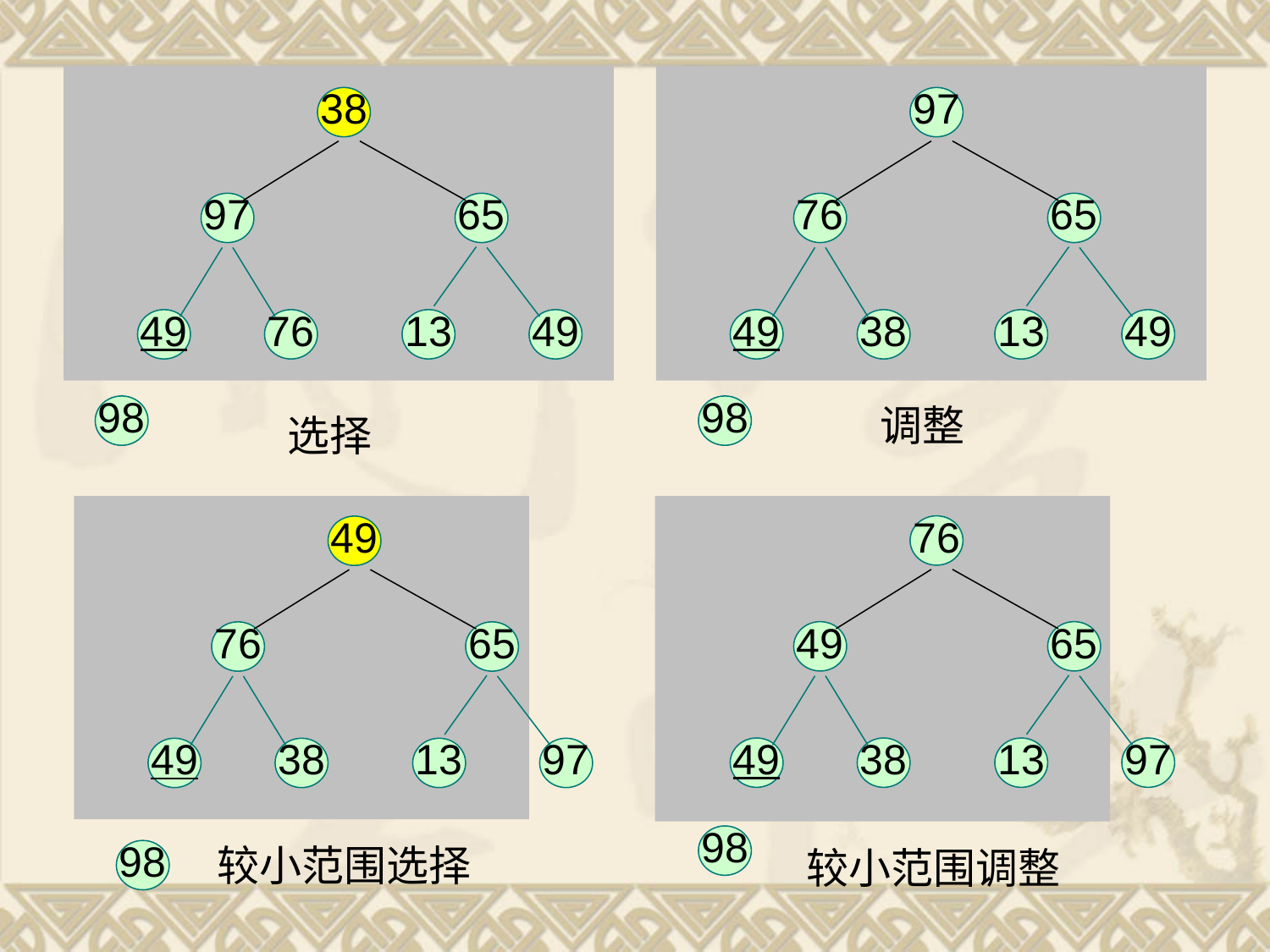

38
97

97
65
76
65

49
76
13
49
49
38
13
49
调整
98
98
选择

76
49

49
65
76
65

49
38
13
97
49
38
13
97
98
较小范围选择
较小范围调整
98